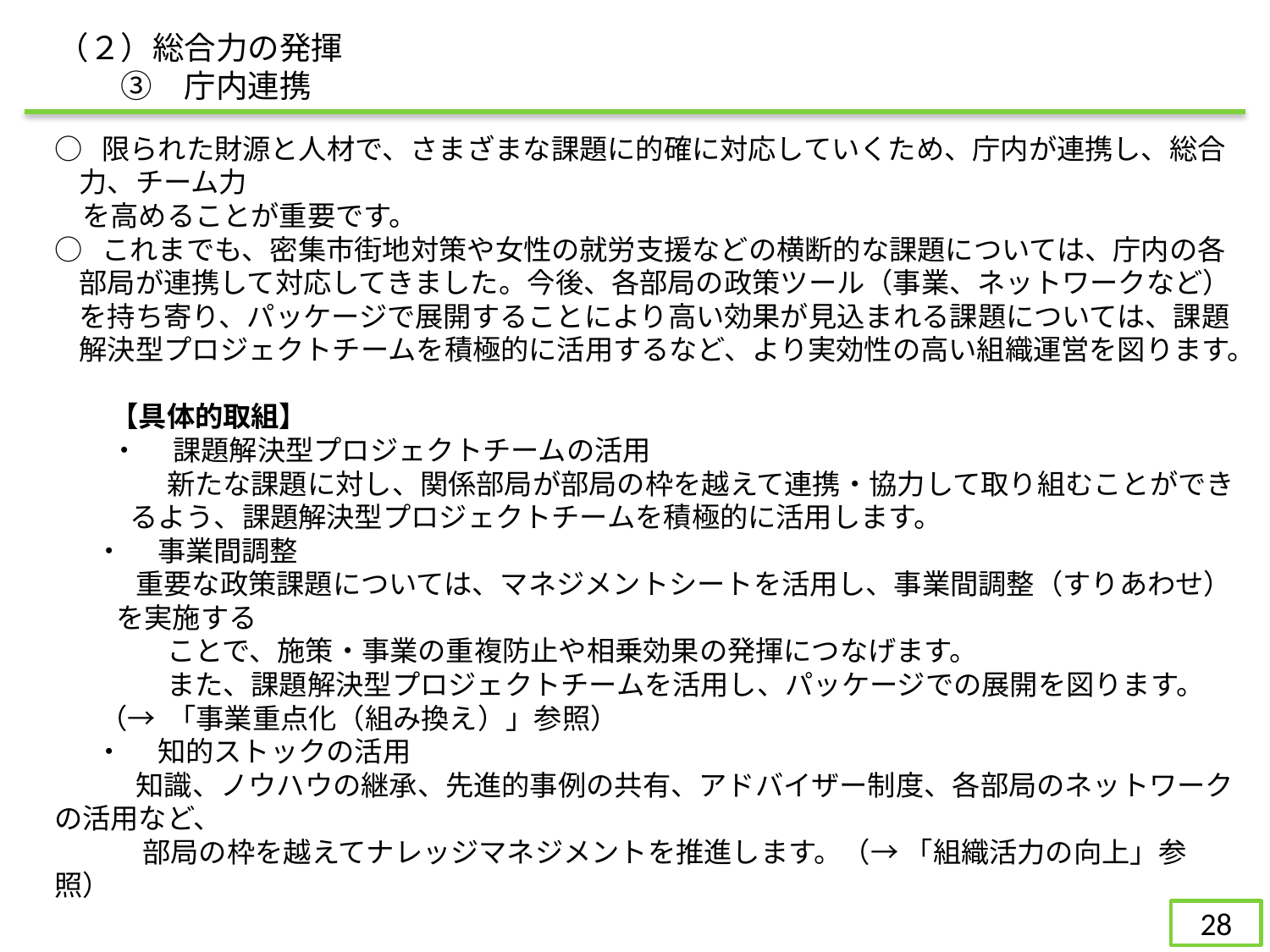

（２）総合力の発揮
　　③　庁内連携
○  限られた財源と人材で、さまざまな課題に的確に対応していくため、庁内が連携し、総合力、チーム力
　を高めることが重要です。
○  これまでも、密集市街地対策や女性の就労支援などの横断的な課題については、庁内の各部局が連携して対応してきました。今後、各部局の政策ツール（事業、ネットワークなど）を持ち寄り、パッケージで展開することにより高い効果が見込まれる課題については、課題解決型プロジェクトチームを積極的に活用するなど、より実効性の高い組織運営を図ります。

　　【具体的取組】
　　・　 課題解決型プロジェクトチームの活用
　　　　新たな課題に対し、関係部局が部局の枠を越えて連携・協力して取り組むことができるよう、課題解決型プロジェクトチームを積極的に活用します。
　  ・　 事業間調整
　　    重要な政策課題については、マネジメントシートを活用し、事業間調整（すりあわせ）を実施する
　　　　ことで、施策・事業の重複防止や相乗効果の発揮につなげます。
　　　　また、課題解決型プロジェクトチームを活用し、パッケージでの展開を図ります。
      （→  「事業重点化（組み換え）」参照）
　  ・　 知的ストックの活用
　　    知識、ノウハウの継承、先進的事例の共有、アドバイザー制度、各部局のネットワークの活用など、
    　　部局の枠を越えてナレッジマネジメントを推進します。（→ 「組織活力の向上」参照）
28